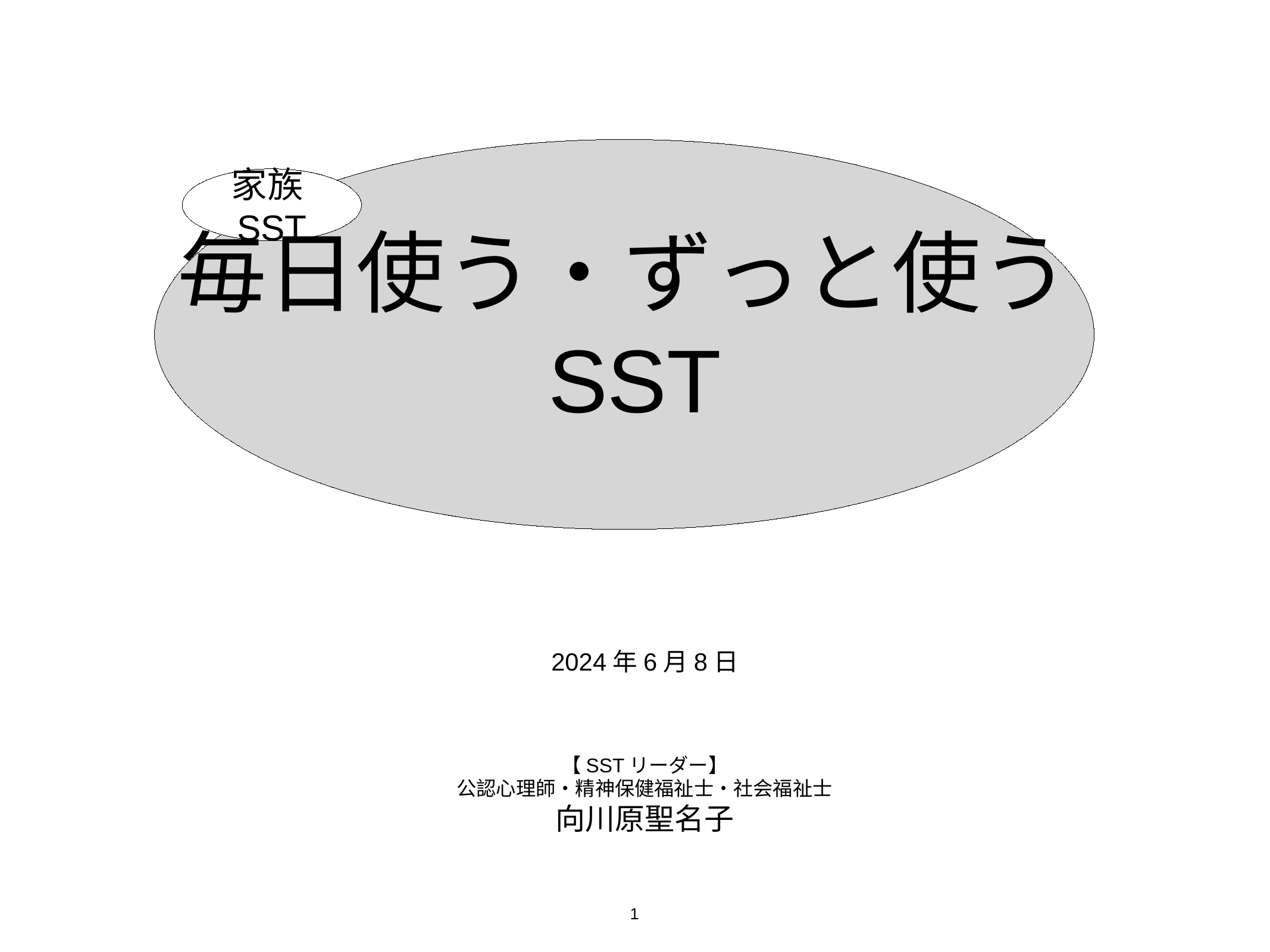

家族SST
毎日使う・ずっと使うSST
2024年6月8日

【SSTリーダー】
公認心理師・精神保健福祉士・社会福祉士
向川原聖名子
1